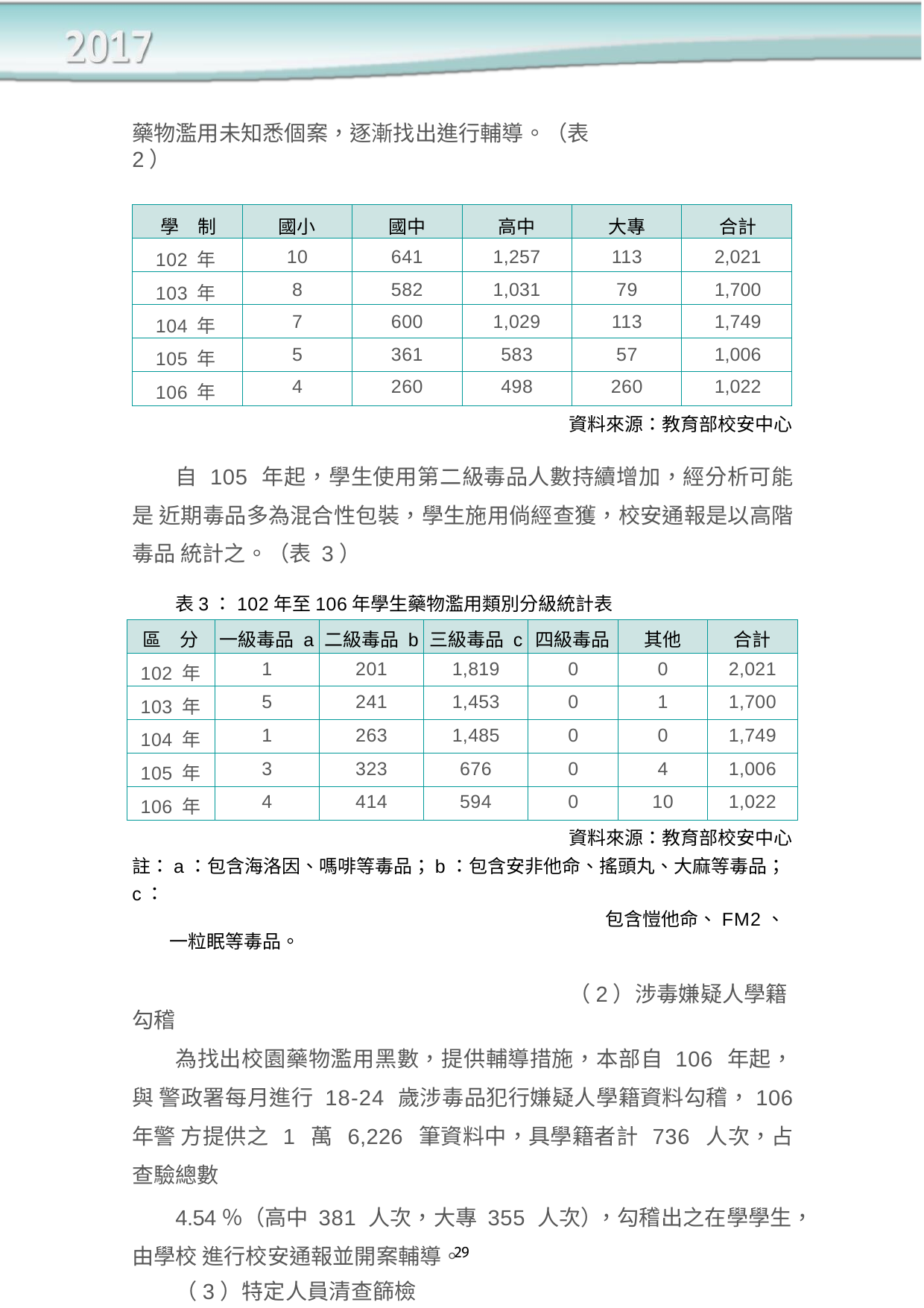

藥物濫用未知悉個案，逐漸找出進行輔導。（表 2）

表2：102年至106年不同學制學生藥物濫用通報人數表
| 學 制 | 國小 | 國中 | 高中 | 大專 | 合計 |
| --- | --- | --- | --- | --- | --- |
| 102 年 | 10 | 641 | 1,257 | 113 | 2,021 |
| 103 年 | 8 | 582 | 1,031 | 79 | 1,700 |
| 104 年 | 7 | 600 | 1,029 | 113 | 1,749 |
| 105 年 | 5 | 361 | 583 | 57 | 1,006 |
| 106 年 | 4 | 260 | 498 | 260 | 1,022 |
資料來源：教育部校安中心
自 105 年起，學生使用第二級毒品人數持續增加，經分析可能是 近期毒品多為混合性包裝，學生施用倘經查獲，校安通報是以高階毒品 統計之。（表 3）

表3：102年至106年學生藥物濫用類別分級統計表
| 區 分 | 一級毒品 a | 二級毒品 b | 三級毒品 c | 四級毒品 | 其他 | 合計 |
| --- | --- | --- | --- | --- | --- | --- |
| 102 年 | 1 | 201 | 1,819 | 0 | 0 | 2,021 |
| 103 年 | 5 | 241 | 1,453 | 0 | 1 | 1,700 |
| 104 年 | 1 | 263 | 1,485 | 0 | 0 | 1,749 |
| 105 年 | 3 | 323 | 676 | 0 | 4 | 1,006 |
| 106 年 | 4 | 414 | 594 | 0 | 10 | 1,022 |
資料來源：教育部校安中心 註：a：包含海洛因、嗎啡等毒品；b：包含安非他命、搖頭丸、大麻等毒品；c：
包含愷他命、FM2、一粒眠等毒品。

（2）涉毒嫌疑人學籍勾稽
為找出校園藥物濫用黑數，提供輔導措施，本部自 106 年起，與 警政署每月進行 18-24 歲涉毒品犯行嫌疑人學籍資料勾稽，106 年警 方提供之 1 萬 6,226 筆資料中，具學籍者計 736 人次，占查驗總數
4.54％（高中 381 人次，大專 355 人次），勾稽出之在學學生，由學校 進行校安通報並開案輔導。
（3）特定人員清查篩檢
29